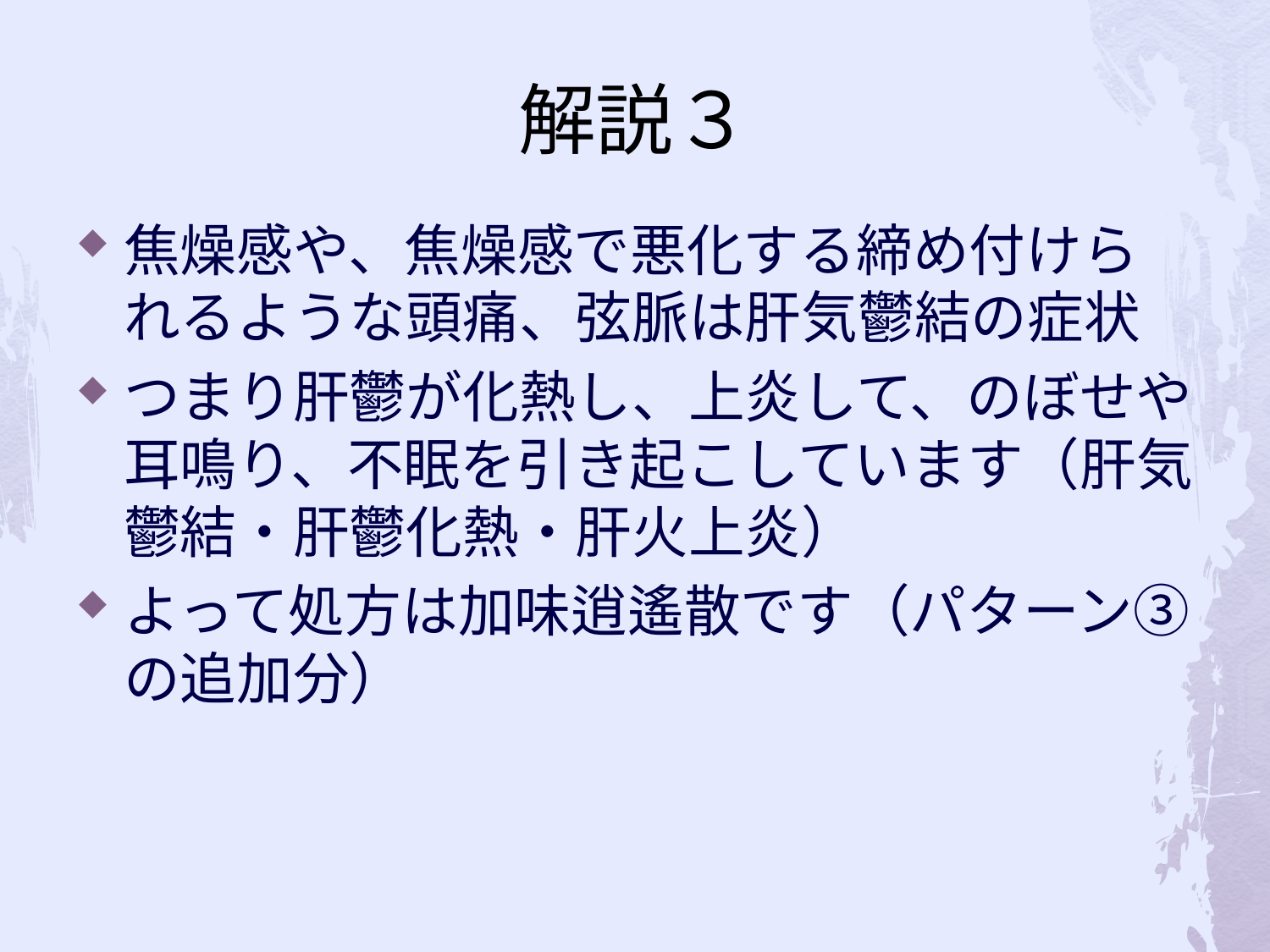

# 解説３
焦燥感や、焦燥感で悪化する締め付けられるような頭痛、弦脈は肝気鬱結の症状
つまり肝鬱が化熱し、上炎して、のぼせや耳鳴り、不眠を引き起こしています（肝気鬱結・肝鬱化熱・肝火上炎）
よって処方は加味逍遙散です（パターン③の追加分）